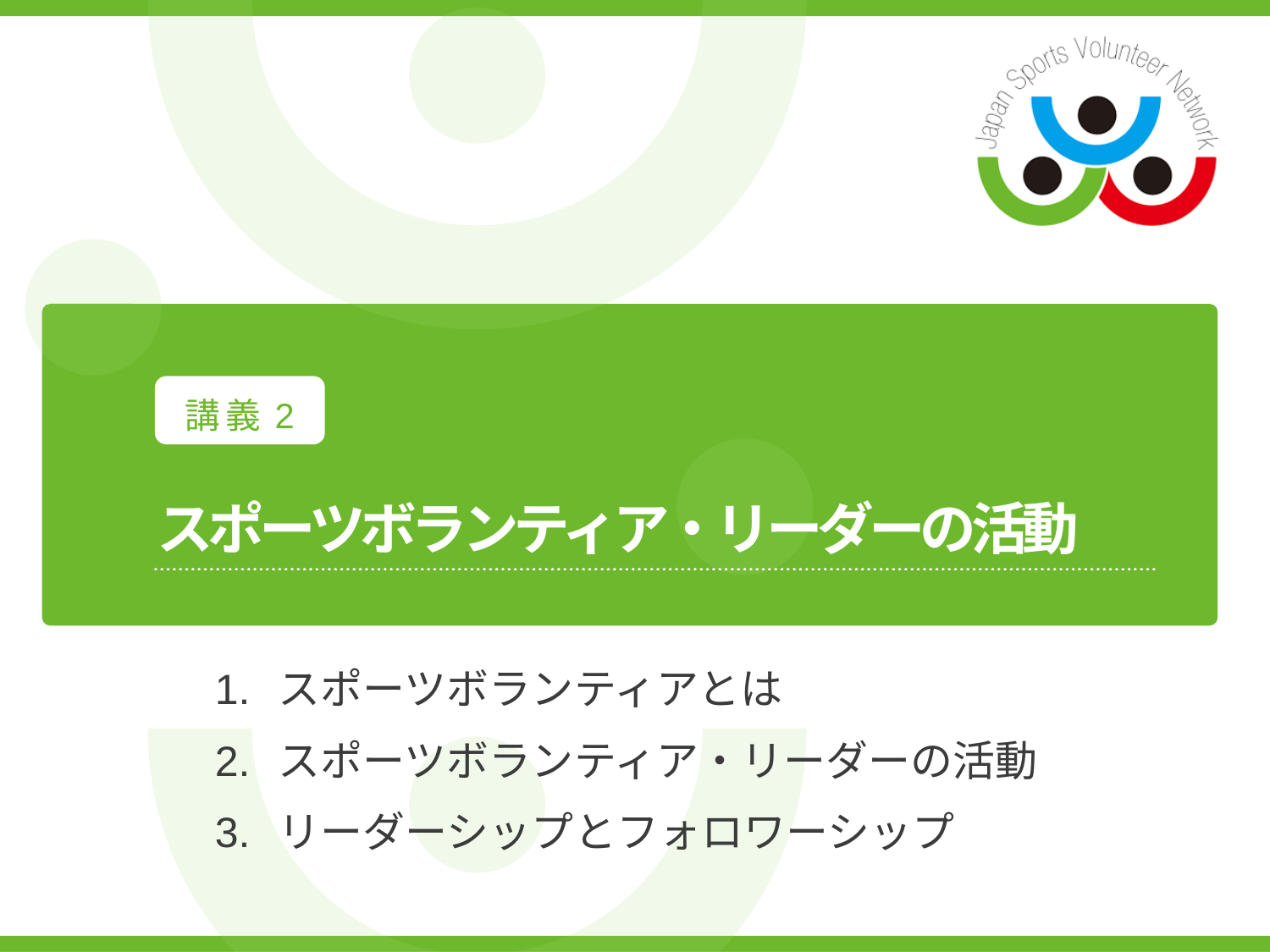

講義2
スポーツボランティア・リーダーの活動
スポーツボランティアとは
スポーツボランティア・リーダーの活動
リーダーシップとフォロワーシップ